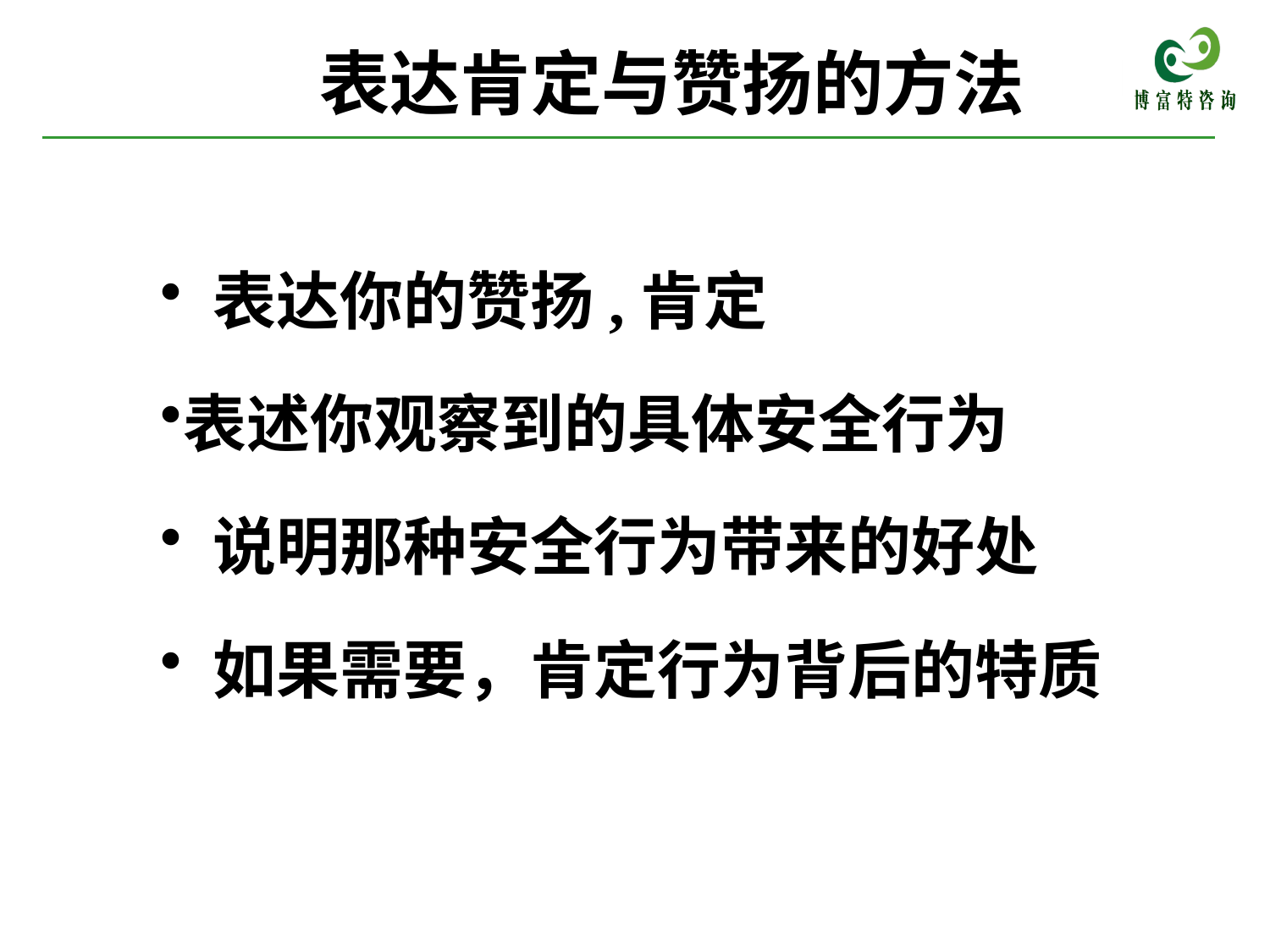

# 表达肯定与赞扬的方法
 表达你的赞扬,肯定
表述你观察到的具体安全行为
 说明那种安全行为带来的好处
 如果需要，肯定行为背后的特质